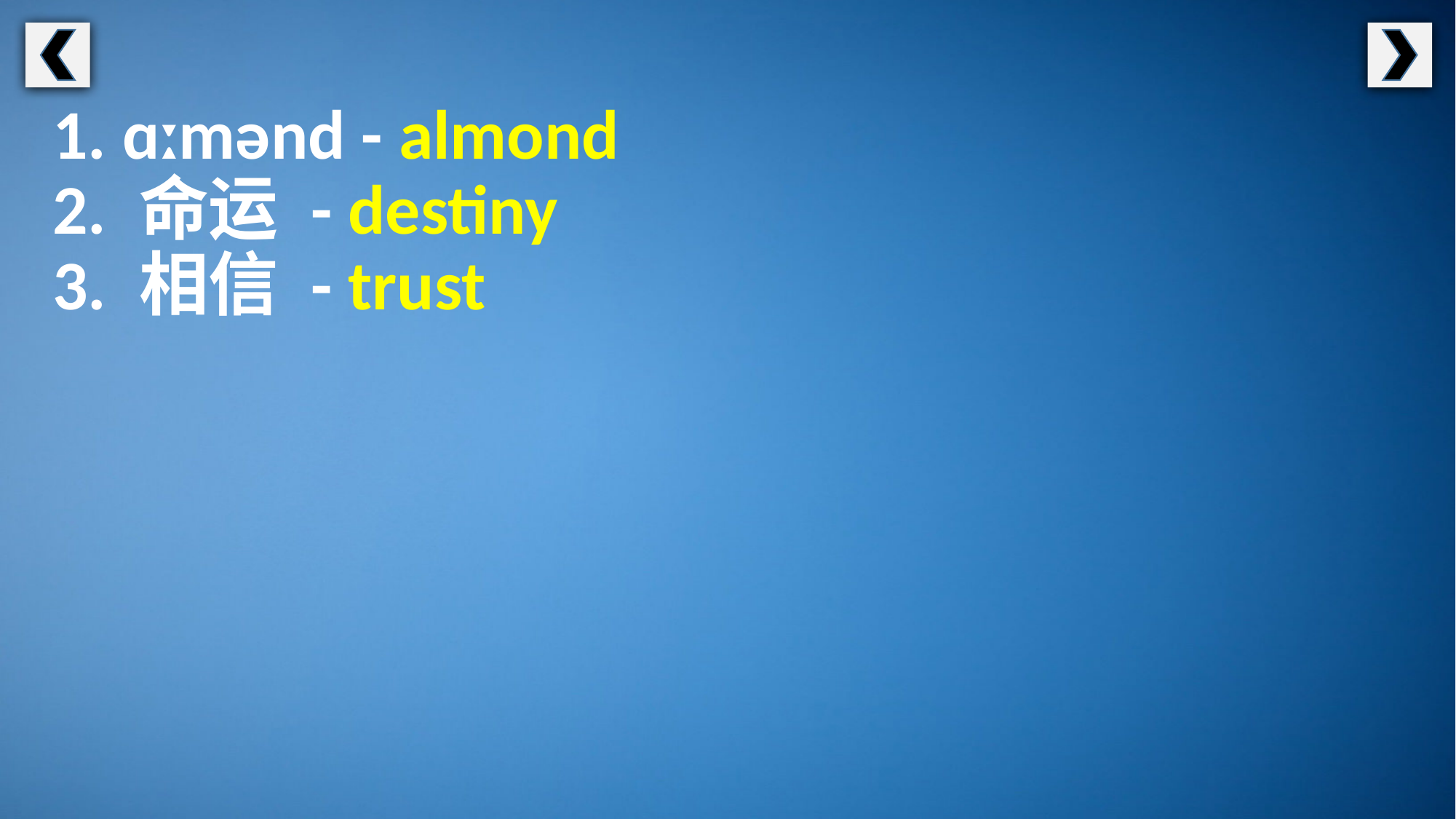

1. ɑːmənd - almond
2. 命运 - destiny
3. 相信 - trust